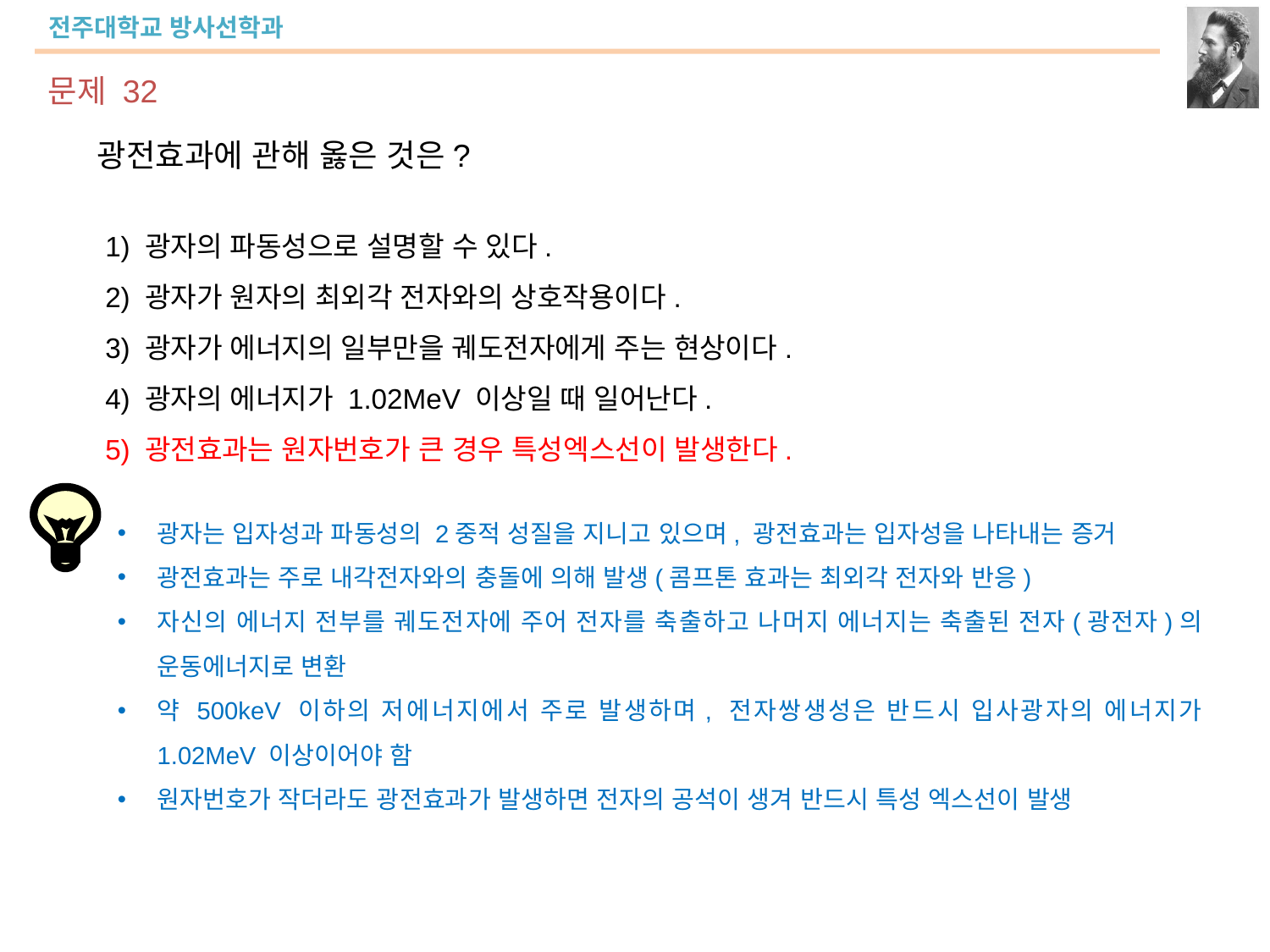

문제 32
광전효과에 관해 옳은 것은?

 1) 광자의 파동성으로 설명할 수 있다.
 2) 광자가 원자의 최외각 전자와의 상호작용이다.
 3) 광자가 에너지의 일부만을 궤도전자에게 주는 현상이다.
 4) 광자의 에너지가 1.02MeV 이상일 때 일어난다.
 5) 광전효과는 원자번호가 큰 경우 특성엑스선이 발생한다.

광자는 입자성과 파동성의 2중적 성질을 지니고 있으며, 광전효과는 입자성을 나타내는 증거
광전효과는 주로 내각전자와의 충돌에 의해 발생(콤프톤 효과는 최외각 전자와 반응)
자신의 에너지 전부를 궤도전자에 주어 전자를 축출하고 나머지 에너지는 축출된 전자(광전자)의 운동에너지로 변환
약 500keV 이하의 저에너지에서 주로 발생하며, 전자쌍생성은 반드시 입사광자의 에너지가 1.02MeV 이상이어야 함
원자번호가 작더라도 광전효과가 발생하면 전자의 공석이 생겨 반드시 특성 엑스선이 발생